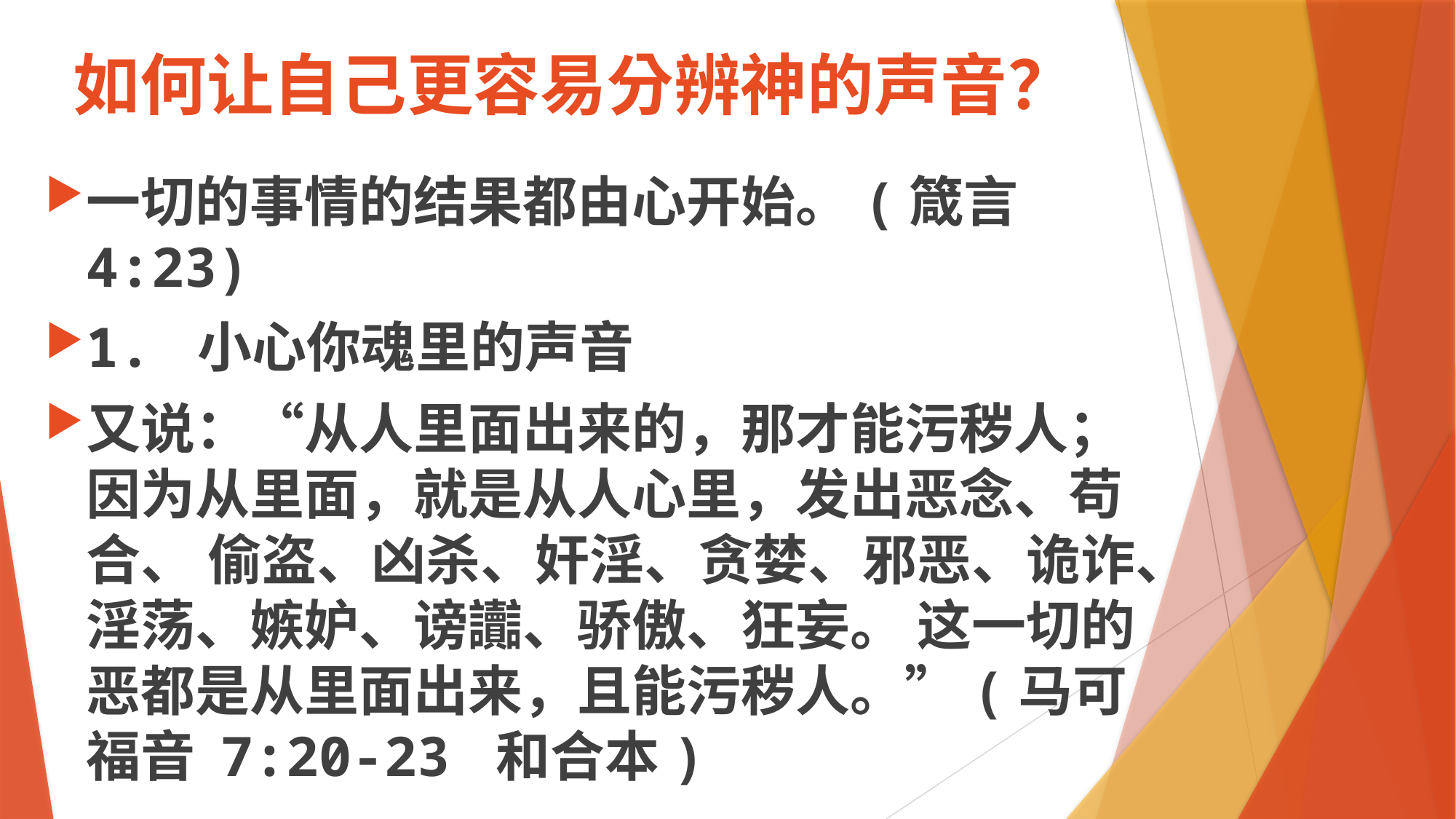

# 如何让自己更容易分辨神的声音？
一切的事情的结果都由心开始。(箴言4:23)
1. 小心你魂里的声音
又说：“从人里面出来的，那才能污秽人； 因为从里面，就是从人心里，发出恶念、苟合、 偷盗、凶杀、奸淫、贪婪、邪恶、诡诈、淫荡、嫉妒、谤讟、骄傲、狂妄。 这一切的恶都是从里面出来，且能污秽人。”(马可福音 7:20-23 和合本)